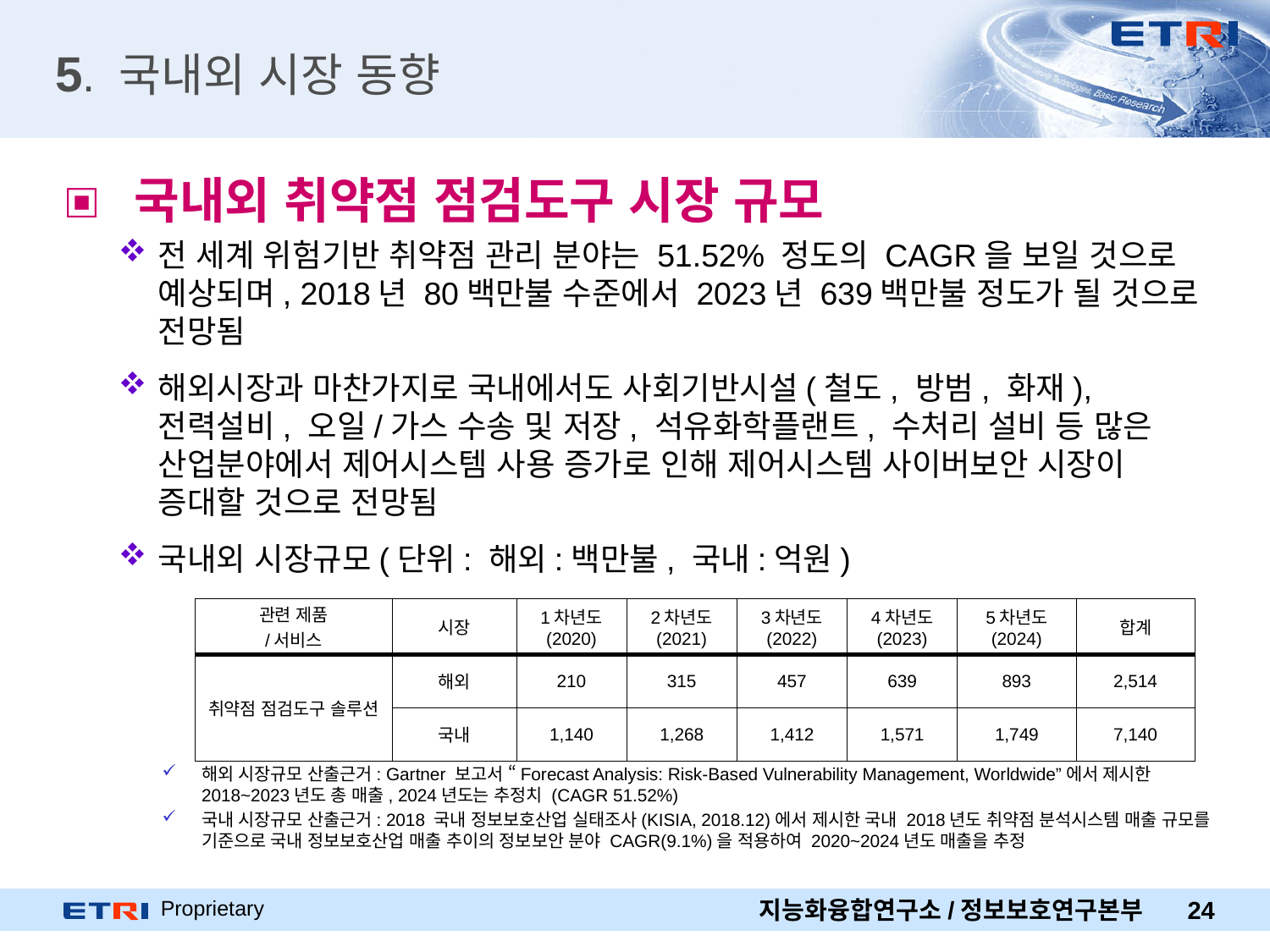

# 5. 국내외 시장 동향
 국내외 취약점 점검도구 시장 규모
전 세계 위험기반 취약점 관리 분야는 51.52% 정도의 CAGR을 보일 것으로 예상되며, 2018년 80백만불 수준에서 2023년 639백만불 정도가 될 것으로 전망됨

해외시장과 마찬가지로 국내에서도 사회기반시설(철도, 방범, 화재), 전력설비, 오일/가스 수송 및 저장, 석유화학플랜트, 수처리 설비 등 많은 산업분야에서 제어시스템 사용 증가로 인해 제어시스템 사이버보안 시장이 증대할 것으로 전망됨

국내외 시장규모(단위: 해외:백만불, 국내:억원)

해외 시장규모 산출근거: Gartner 보고서 “Forecast Analysis: Risk-Based Vulnerability Management, Worldwide”에서 제시한 2018~2023년도 총 매출, 2024년도는 추정치 (CAGR 51.52%)
국내 시장규모 산출근거: 2018 국내 정보보호산업 실태조사(KISIA, 2018.12)에서 제시한 국내 2018년도 취약점 분석시스템 매출 규모를 기준으로 국내 정보보호산업 매출 추이의 정보보안 분야 CAGR(9.1%)을 적용하여 2020~2024년도 매출을 추정
| 관련 제품 /서비스 | 시장 | 1차년도 (2020) | 2차년도 (2021) | 3차년도 (2022) | 4차년도 (2023) | 5차년도 (2024) | 합계 |
| --- | --- | --- | --- | --- | --- | --- | --- |
| 취약점 점검도구 솔루션 | 해외 | 210 | 315 | 457 | 639 | 893 | 2,514 |
|  | 국내 | 1,140 | 1,268 | 1,412 | 1,571 | 1,749 | 7,140 |
지능화융합연구소/정보보호연구본부
24